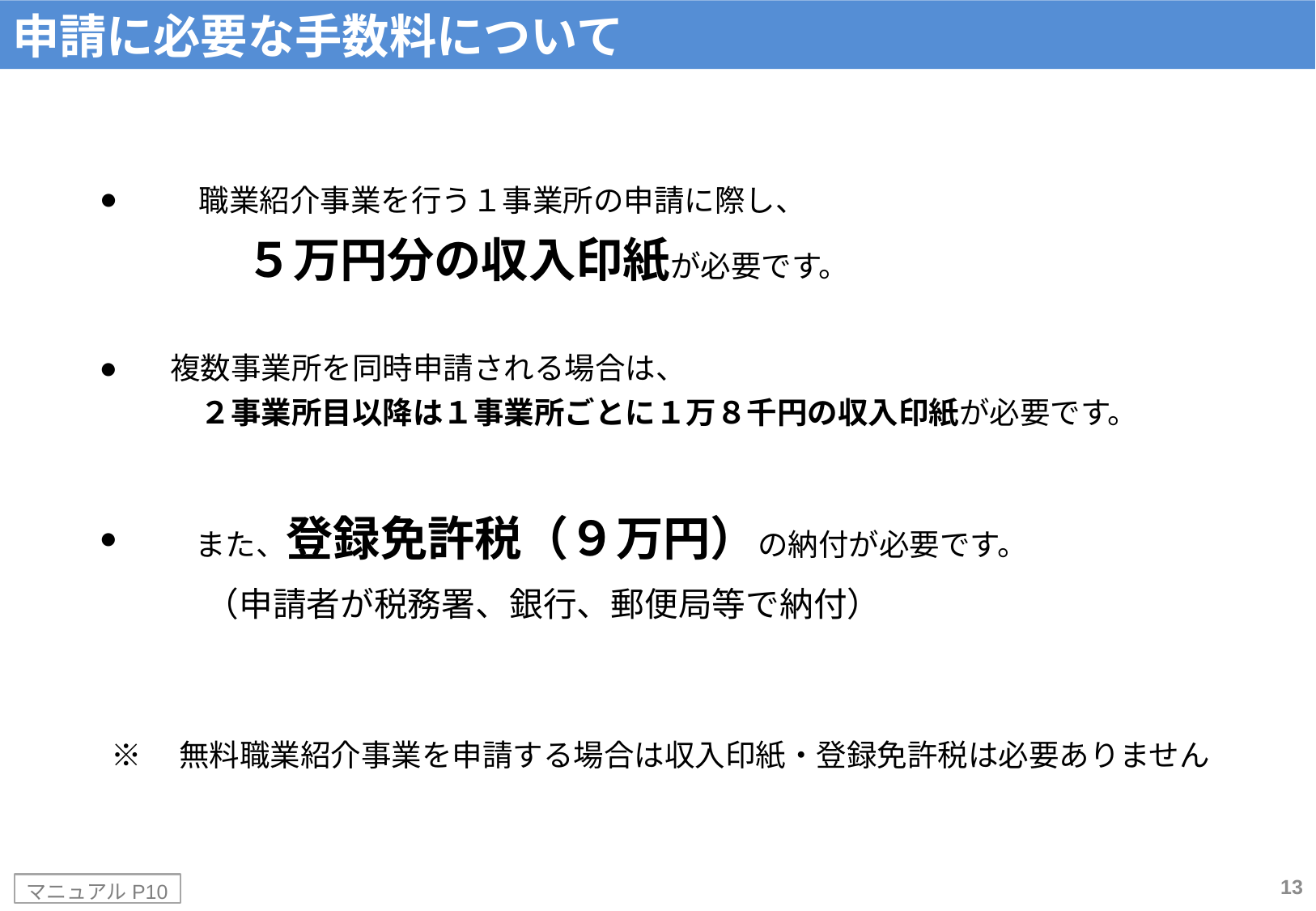

申請に必要な手数料について
職業紹介事業を行う１事業所の申請に際し、
　５万円分の収入印紙が必要です。
●
複数事業所を同時申請される場合は、
　２事業所目以降は１事業所ごとに１万８千円の収入印紙が必要です。
●
　また、登録免許税（９万円）の納付が必要です。
　（申請者が税務署、銀行、郵便局等で納付）
●
※　無料職業紹介事業を申請する場合は収入印紙・登録免許税は必要ありません
13
マニュアルP10